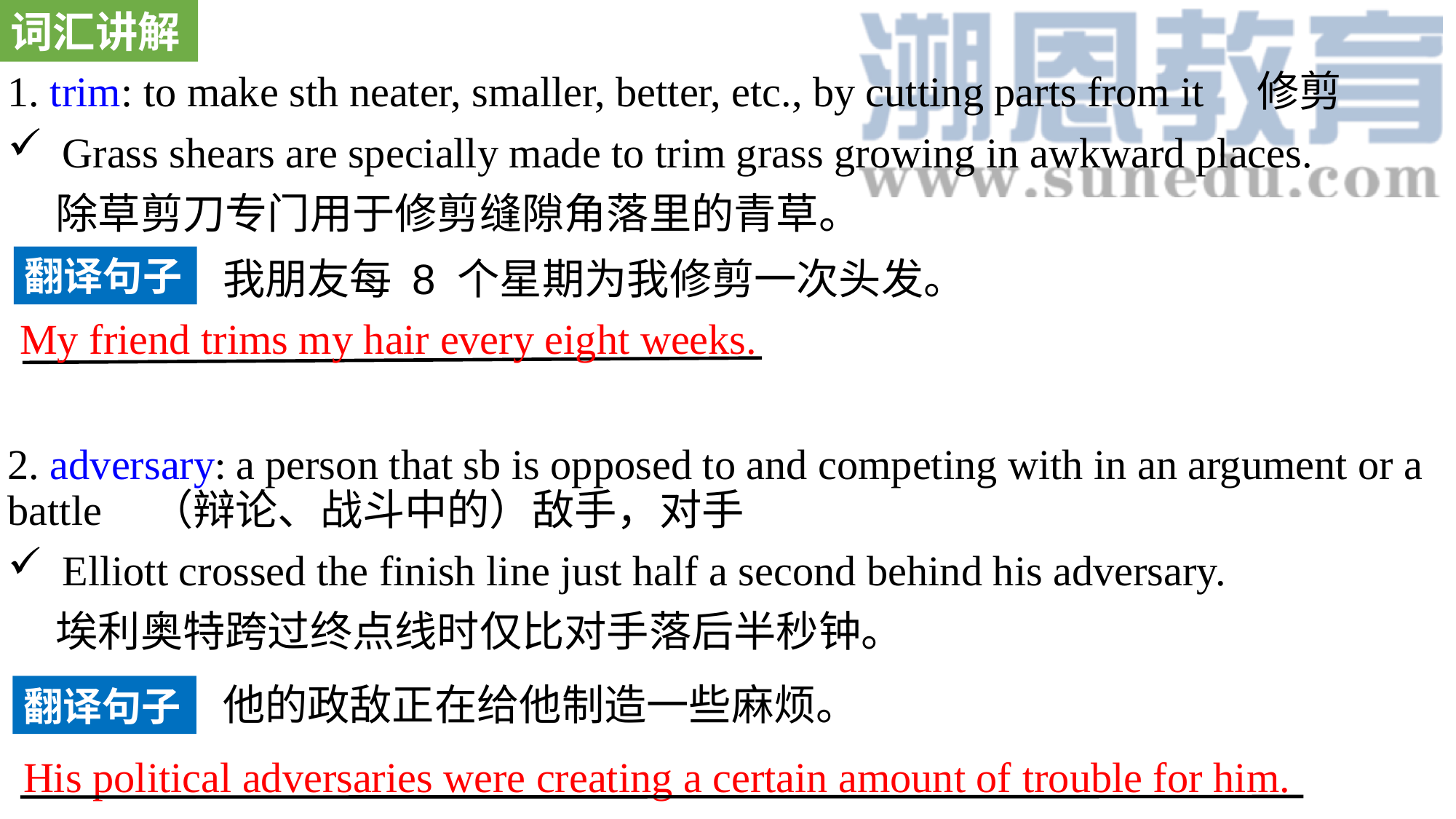

词汇讲解
1. trim: to make sth neater, smaller, better, etc., by cutting parts from it    修剪
Grass shears are specially made to trim grass growing in awkward places.
    除草剪刀专门用于修剪缝隙角落里的青草。

2. adversary: a person that sb is opposed to and competing with in an argument or a battle    （辩论、战斗中的）敌手，对手
Elliott crossed the finish line just half a second behind his adversary.
    埃利奥特跨过终点线时仅比对手落后半秒钟。

翻译句子
我朋友每 8 个星期为我修剪一次头发。
My friend trims my hair every eight weeks.
他的政敌正在给他制造一些麻烦。
翻译句子
His political adversaries were creating a certain amount of trouble for him.